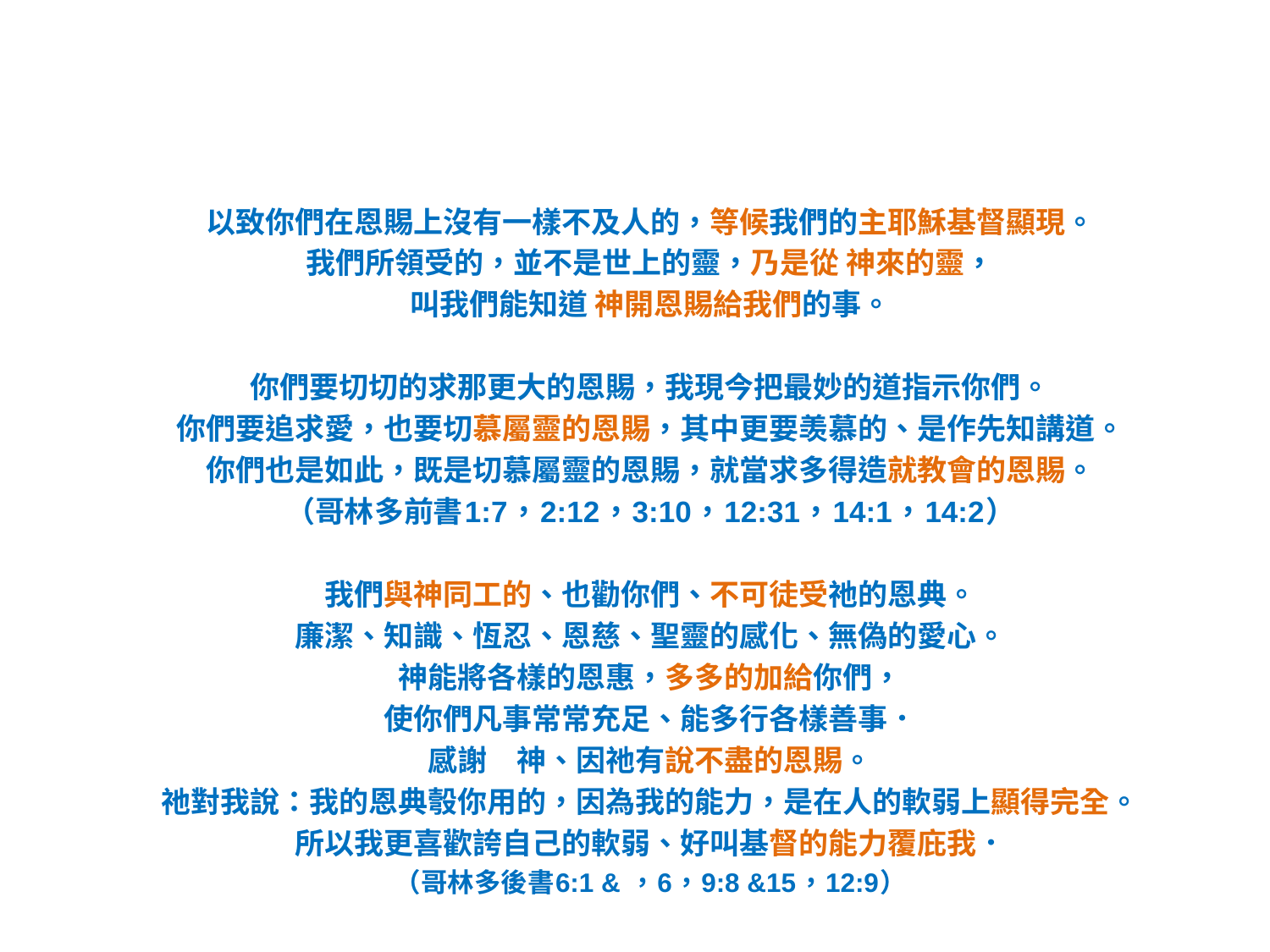

#
以致你們在恩賜上沒有一樣不及人的，等候我們的主耶穌基督顯現。
我們所領受的，並不是世上的靈，乃是從 神來的靈，
叫我們能知道 神開恩賜給我們的事。

你們要切切的求那更大的恩賜，我現今把最妙的道指示你們。
你們要追求愛，也要切慕屬靈的恩賜，其中更要羡慕的、是作先知講道。
你們也是如此，既是切慕屬靈的恩賜，就當求多得造就教會的恩賜。
（哥林多前書1:7，2:12，3:10，12:31，14:1，14:2）

我們與神同工的、也勸你們、不可徒受祂的恩典。
廉潔、知識、恆忍、恩慈、聖靈的感化、無偽的愛心。
神能將各樣的恩惠，多多的加給你們，
使你們凡事常常充足、能多行各樣善事．
感謝　神、因祂有說不盡的恩賜。
祂對我說：我的恩典彀你用的，因為我的能力，是在人的軟弱上顯得完全。
所以我更喜歡誇自己的軟弱、好叫基督的能力覆庇我．
（哥林多後書6:1 & ，6，9:8 &15，12:9）